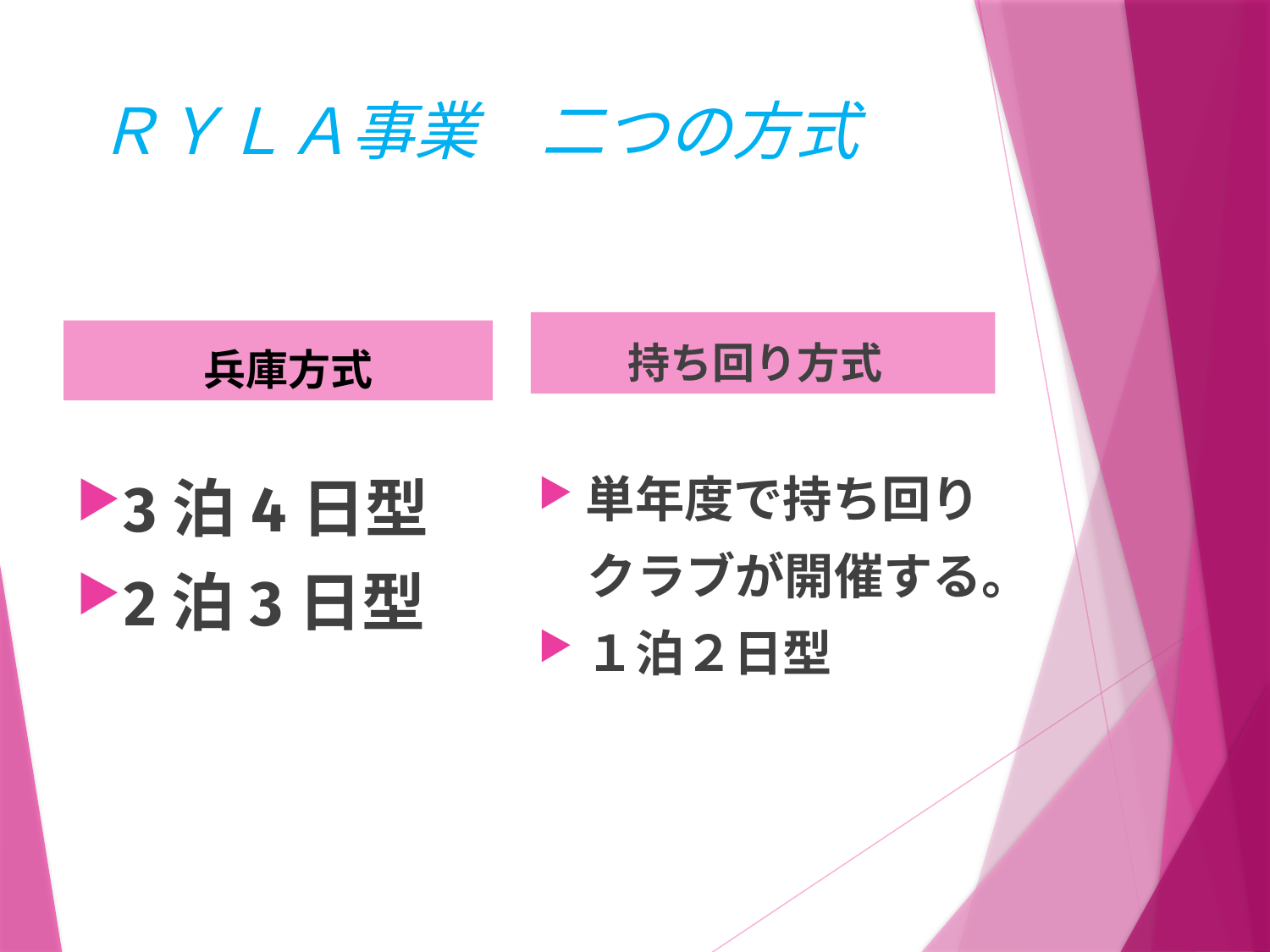

# ＲＹＬＡ事業　二つの方式
　　持ち回り方式
　　　兵庫方式
3泊4日型
2泊3日型
単年度で持ち回り
　クラブが開催する。
１泊２日型